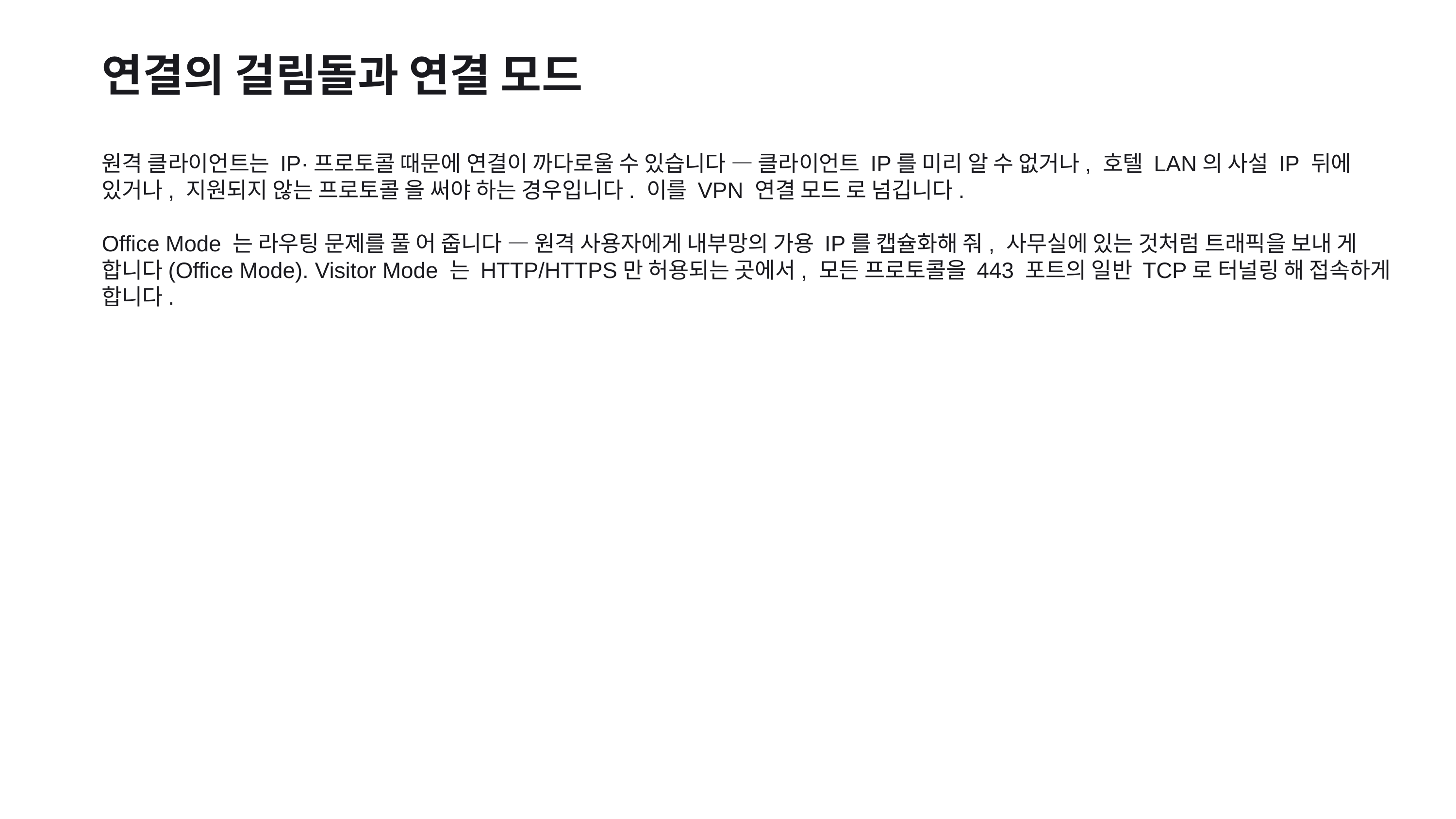

연결의 걸림돌과 연결 모드
원격 클라이언트는 IP·프로토콜 때문에 연결이 까다로울 수 있습니다 — 클라이언트 IP를 미리 알 수 없거나, 호텔 LAN의 사설 IP 뒤에 있거나, 지원되지 않는 프로토콜 을 써야 하는 경우입니다. 이를 VPN 연결 모드 로 넘깁니다.

Office Mode 는 라우팅 문제를 풀 어 줍니다 — 원격 사용자에게 내부망의 가용 IP를 캡슐화해 줘, 사무실에 있는 것처럼 트래픽을 보내 게 합니다(Office Mode). Visitor Mode 는 HTTP/HTTPS만 허용되는 곳에서, 모든 프로토콜을 443 포트의 일반 TCP로 터널링 해 접속하게 합니다.